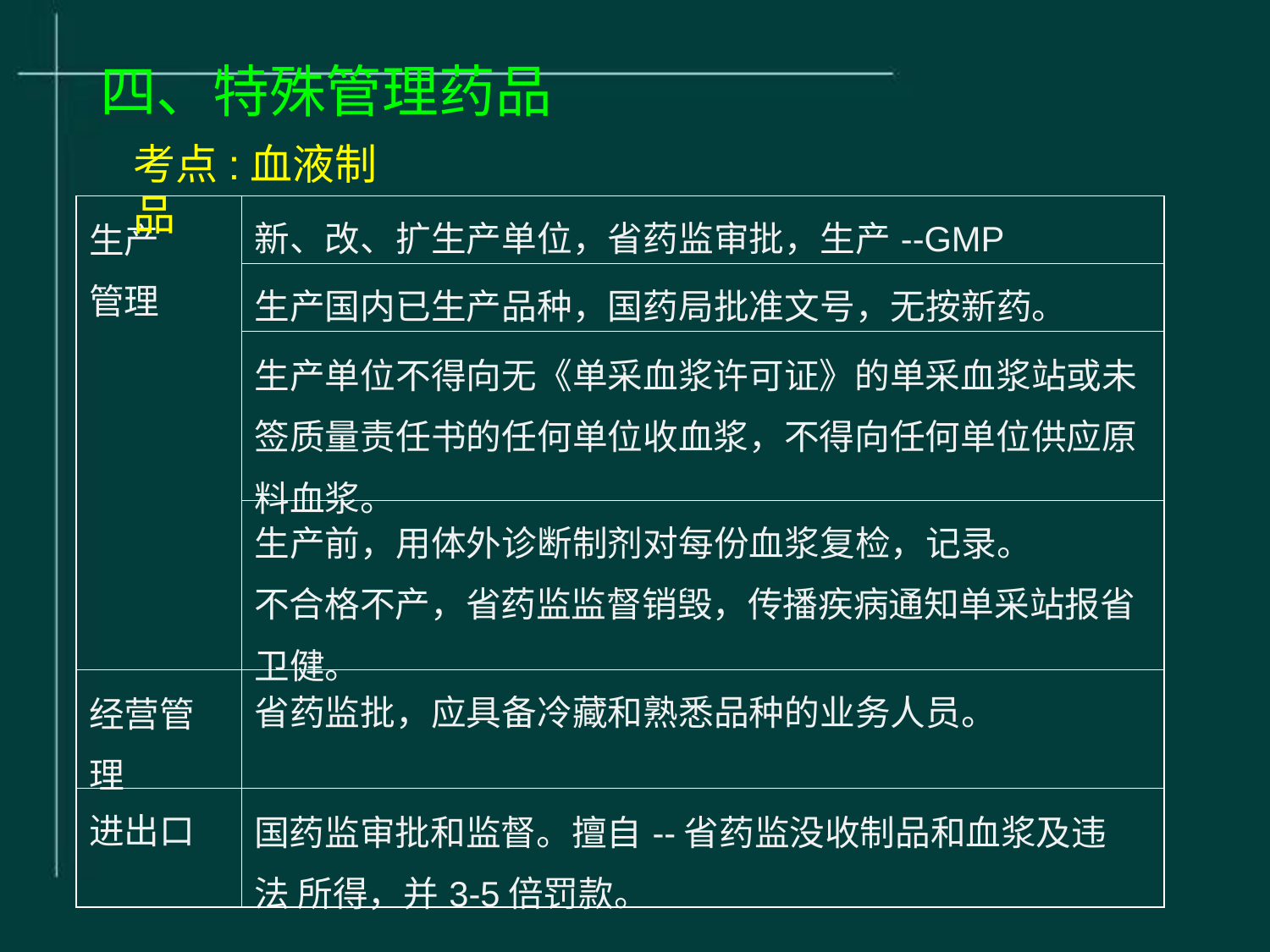

# 四、特殊管理药品
考点:血液制品
| 生产 管理 | 新、改、扩生产单位，省药监审批，生产--GMP |
| --- | --- |
|  | 生产国内已生产品种，国药局批准文号，无按新药。 |
|  | 生产单位不得向无《单采血浆许可证》的单采血浆站或未 签质量责任书的任何单位收血浆，不得向任何单位供应原 料血浆。 |
|  | 生产前，用体外诊断制剂对每份血浆复检，记录。 不合格不产，省药监监督销毁，传播疾病通知单采站报省 卫健。 |
| 经营管 理 | 省药监批，应具备冷藏和熟悉品种的业务人员。 |
| 进出口 | 国药监审批和监督。擅自--省药监没收制品和血浆及违法 所得，并3-5倍罚款。 |